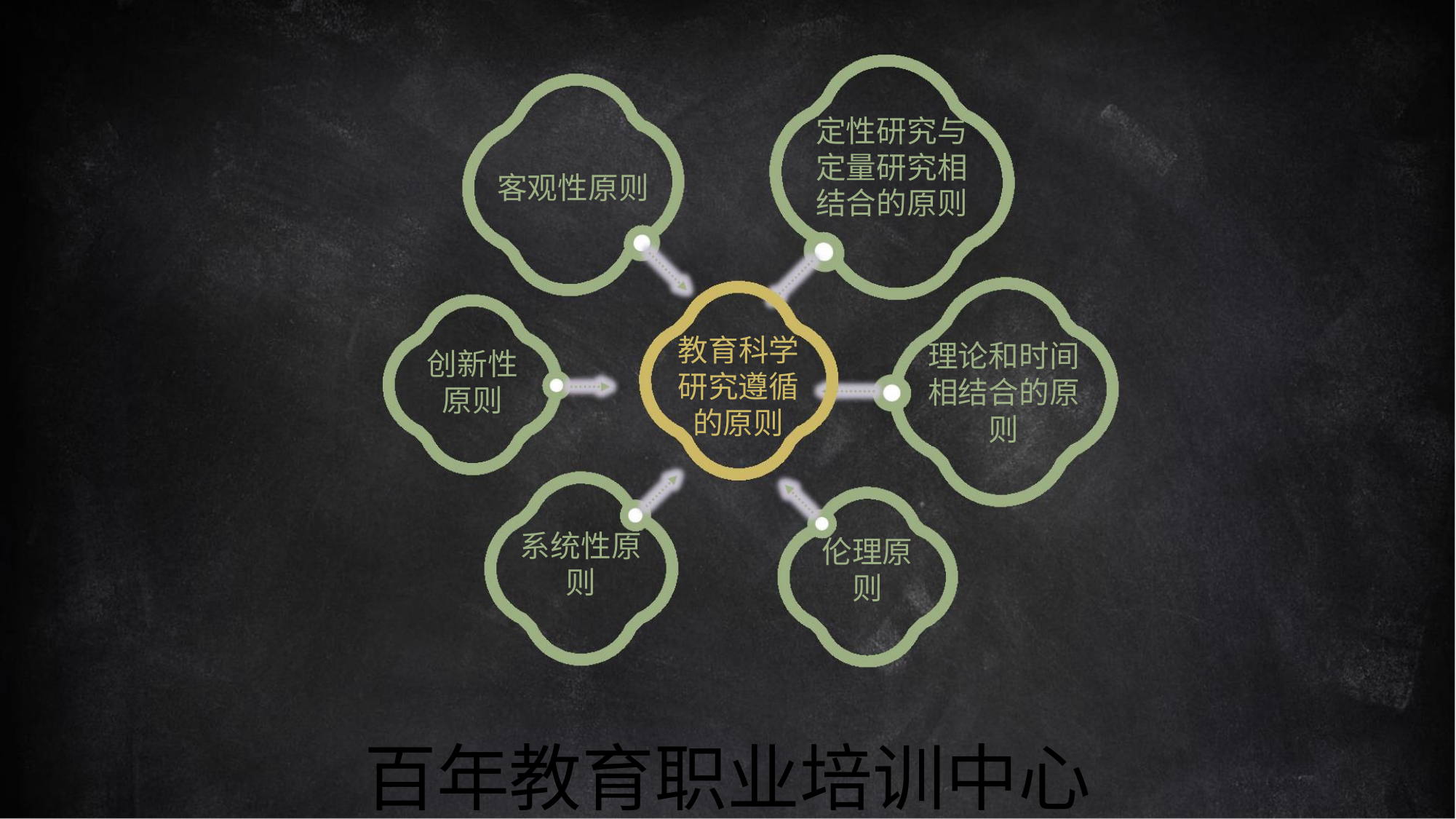

定性研究与
定量研究相
结合的原则
客观性原则
教育科学
研究遵循
的原则
理论和时间
相结合的原
则
创新性
原则
系统性原
则
伦理原
则
百年教育职业培训中心